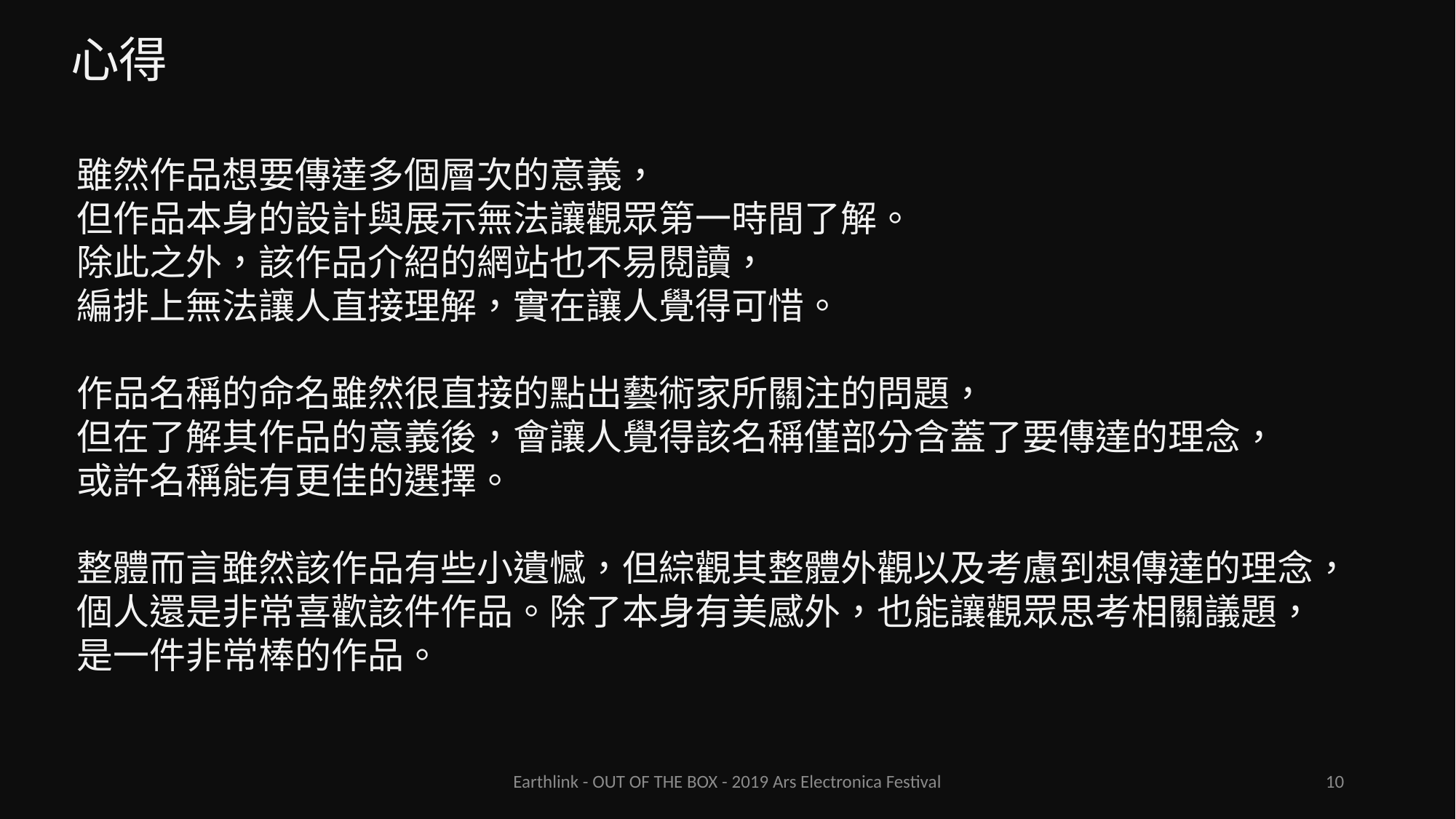

心得
雖然作品想要傳達多個層次的意義，
但作品本身的設計與展示無法讓觀眾第一時間了解。
除此之外，該作品介紹的網站也不易閱讀，
編排上無法讓人直接理解，實在讓人覺得可惜。

作品名稱的命名雖然很直接的點出藝術家所關注的問題，
但在了解其作品的意義後，會讓人覺得該名稱僅部分含蓋了要傳達的理念，
或許名稱能有更佳的選擇。

整體而言雖然該作品有些小遺憾，但綜觀其整體外觀以及考慮到想傳達的理念，
個人還是非常喜歡該件作品。除了本身有美感外，也能讓觀眾思考相關議題，
是一件非常棒的作品。
Earthlink - OUT OF THE BOX - 2019 Ars Electronica Festival
10